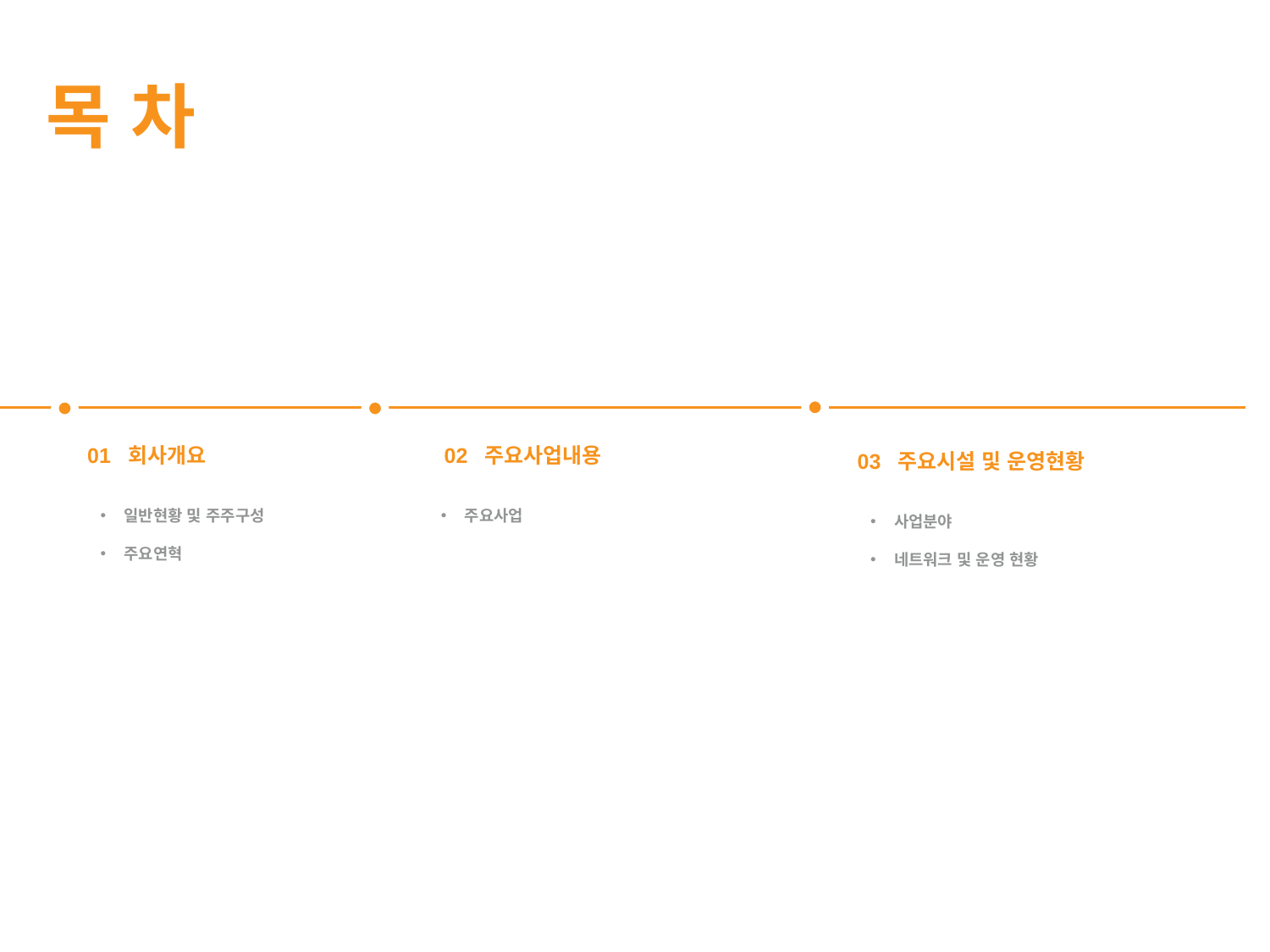

목 차

02  주요사업내용
01  회사개요
03  주요시설 및 운영현황
주요사업
일반현황 및 주주구성
주요연혁
사업분야
네트워크 및 운영 현황